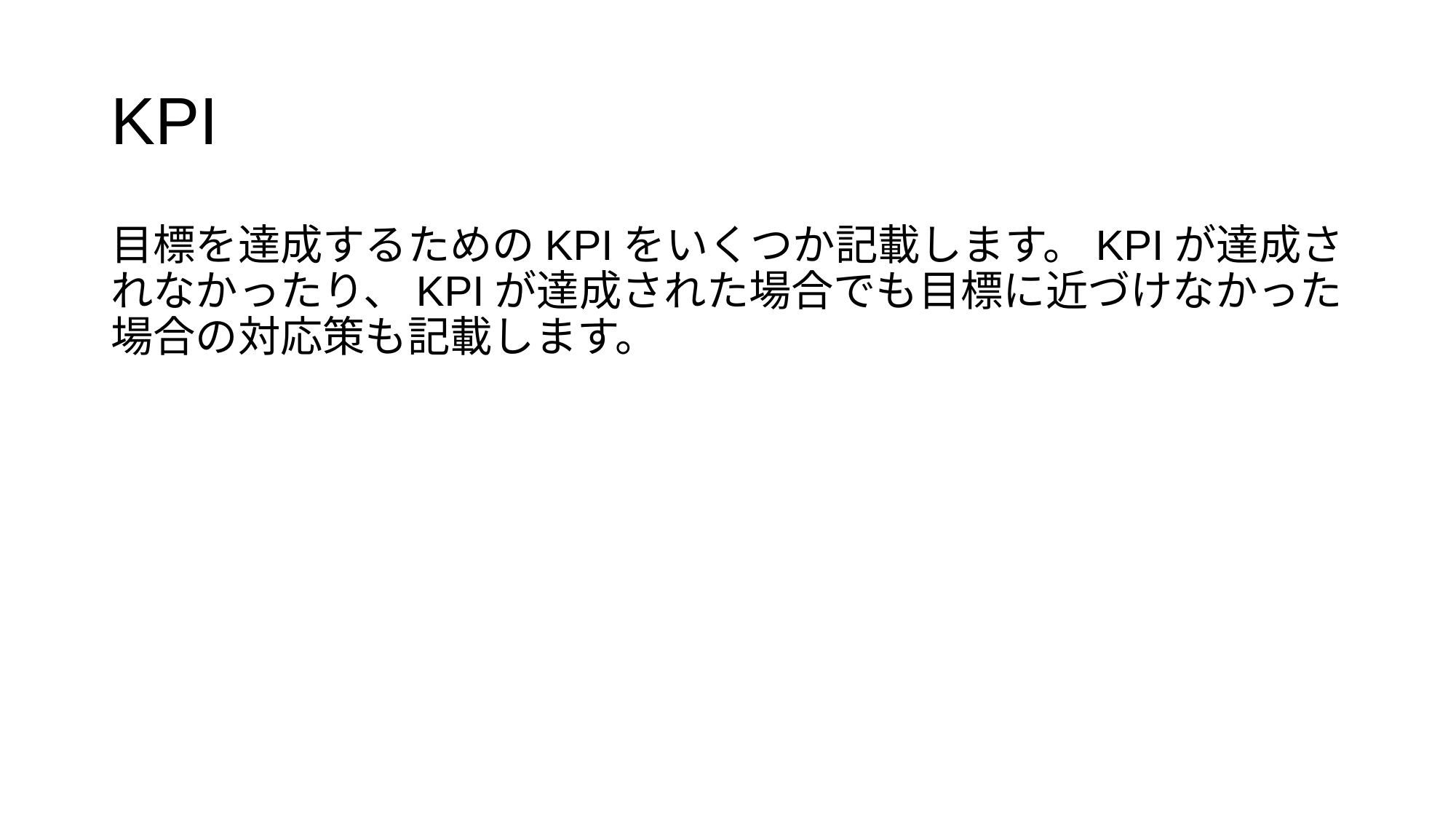

# KPI
目標を達成するためのKPIをいくつか記載します。KPIが達成されなかったり、KPIが達成された場合でも目標に近づけなかった場合の対応策も記載します。